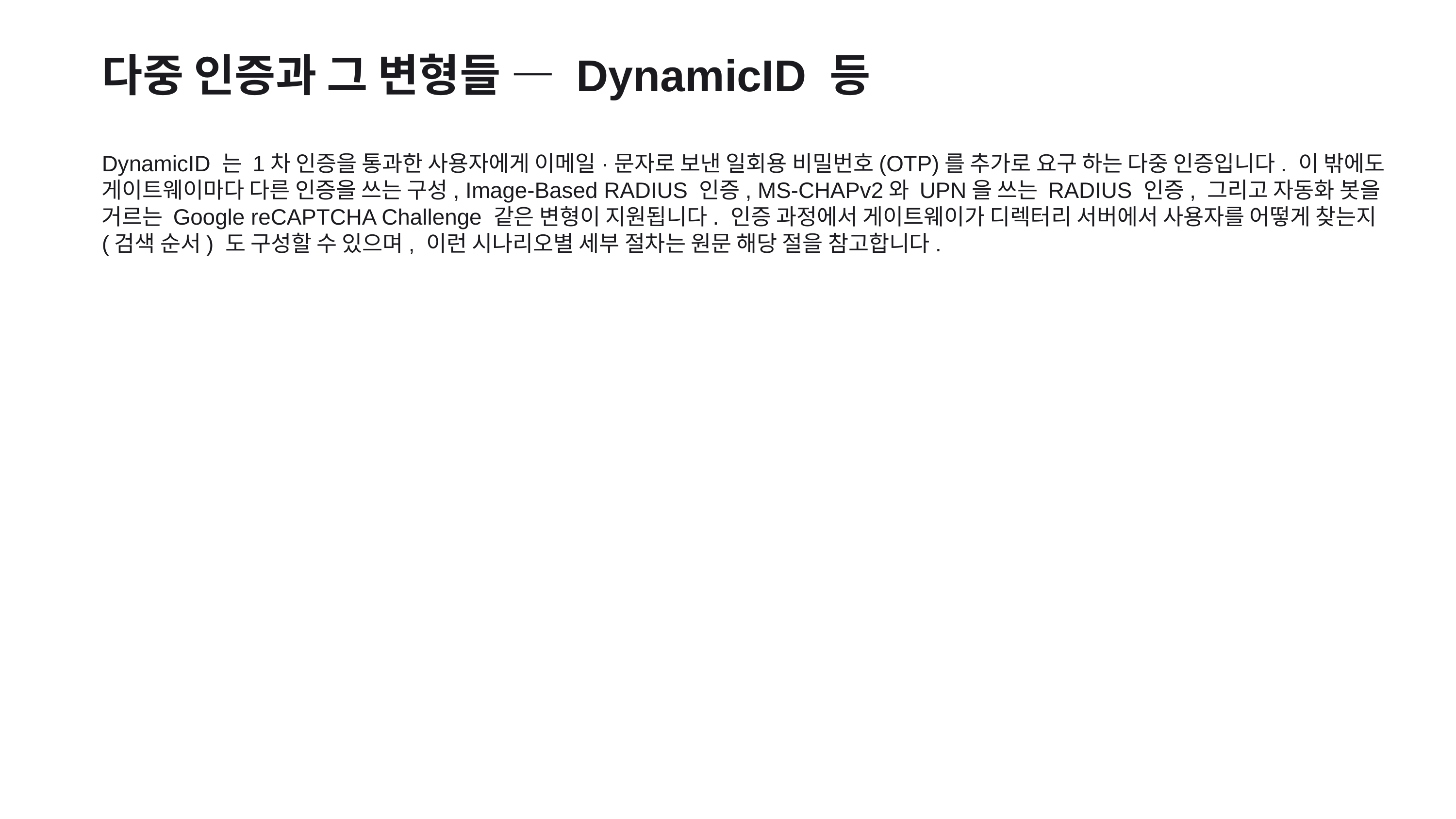

다중 인증과 그 변형들 — DynamicID 등
DynamicID 는 1차 인증을 통과한 사용자에게 이메일·문자로 보낸 일회용 비밀번호(OTP)를 추가로 요구 하는 다중 인증입니다. 이 밖에도 게이트웨이마다 다른 인증을 쓰는 구성, Image-Based RADIUS 인증, MS-CHAPv2와 UPN을 쓰는 RADIUS 인증, 그리고 자동화 봇을 거르는 Google reCAPTCHA Challenge 같은 변형이 지원됩니다. 인증 과정에서 게이트웨이가 디렉터리 서버에서 사용자를 어떻게 찾는지(검색 순서) 도 구성할 수 있으며, 이런 시나리오별 세부 절차는 원문 해당 절을 참고합니다.